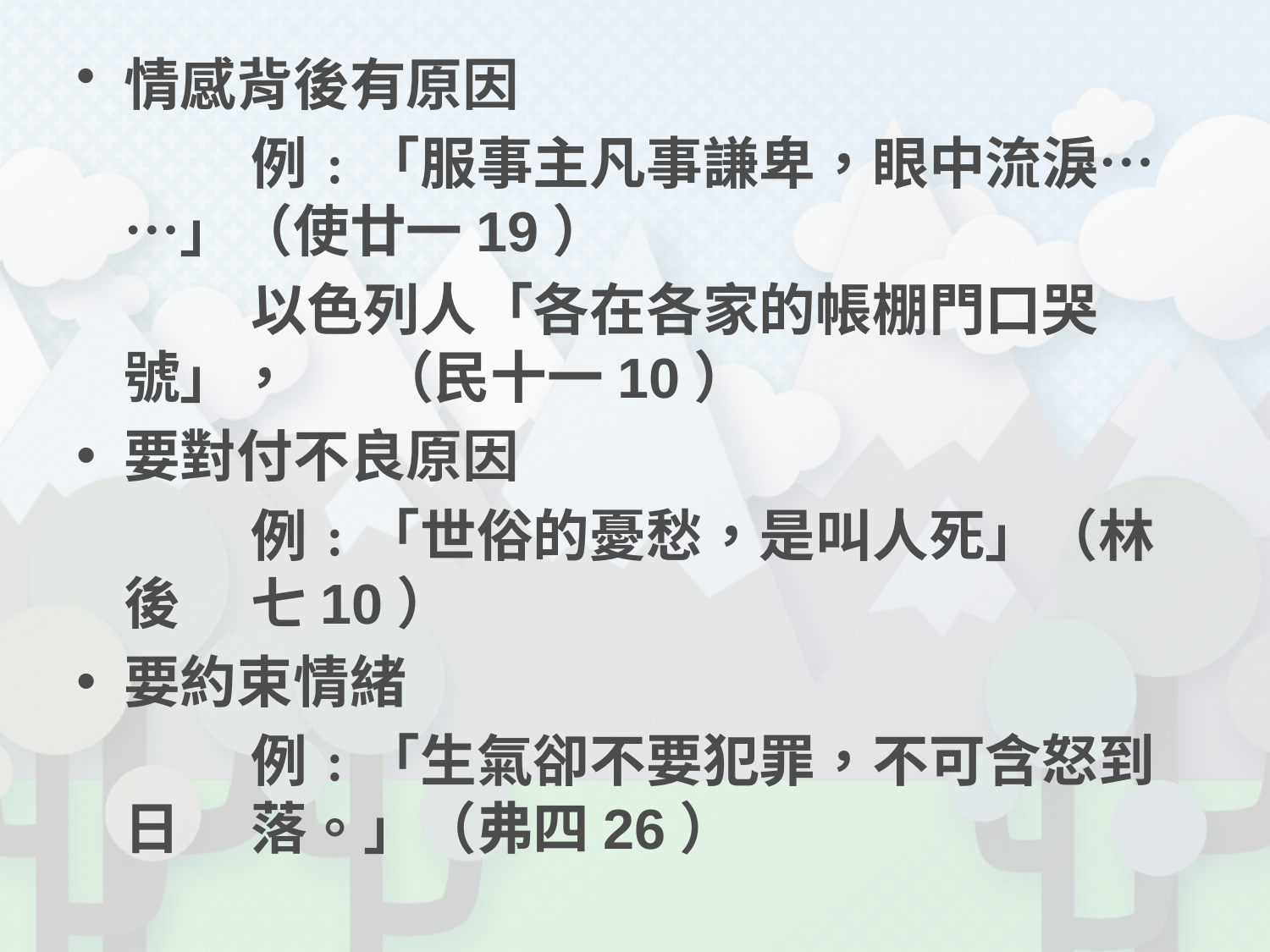

#
情感背後有原因
		例﹕「服事主凡事謙卑，眼中流淚……」（使廿一19）
		以色列人「各在各家的帳棚門口哭號」，	（民十一10）
要對付不良原因
		例﹕「世俗的憂愁，是叫人死」（林後	七10）
要約束情緒
		例﹕「生氣卻不要犯罪，不可含怒到日	落。」（弗四26）